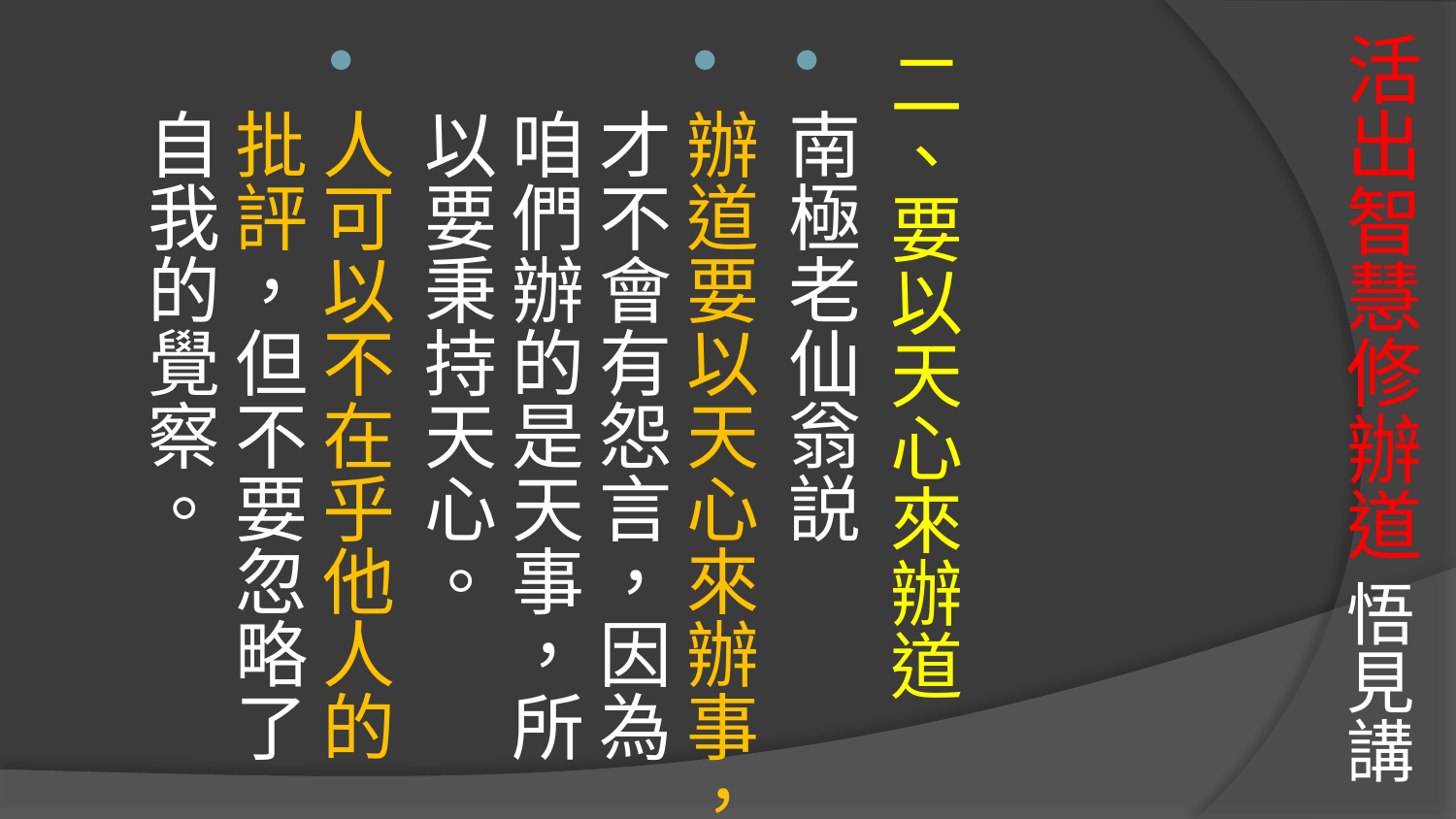

# 活出智慧修辦道 悟見講
二、要以天心來辦道
南極老仙翁説
辦道要以天心來辦事，才不會有怨言，因為咱們辦的是天事，所以要秉持天心。
人可以不在乎他人的批評，但不要忽略了自我的覺察。